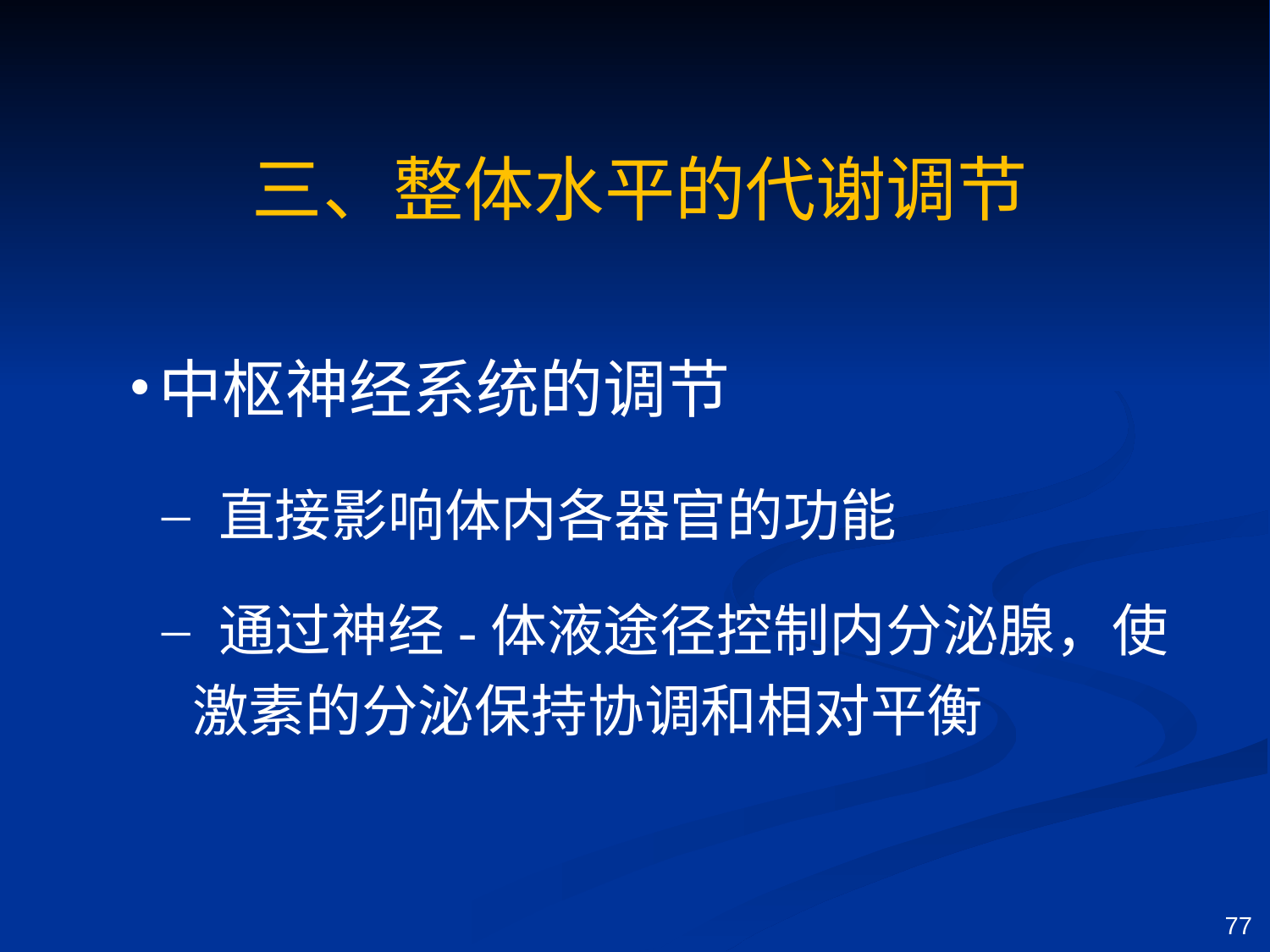

三、整体水平的代谢调节
中枢神经系统的调节
 直接影响体内各器官的功能

 通过神经-体液途径控制内分泌腺，使激素的分泌保持协调和相对平衡
77